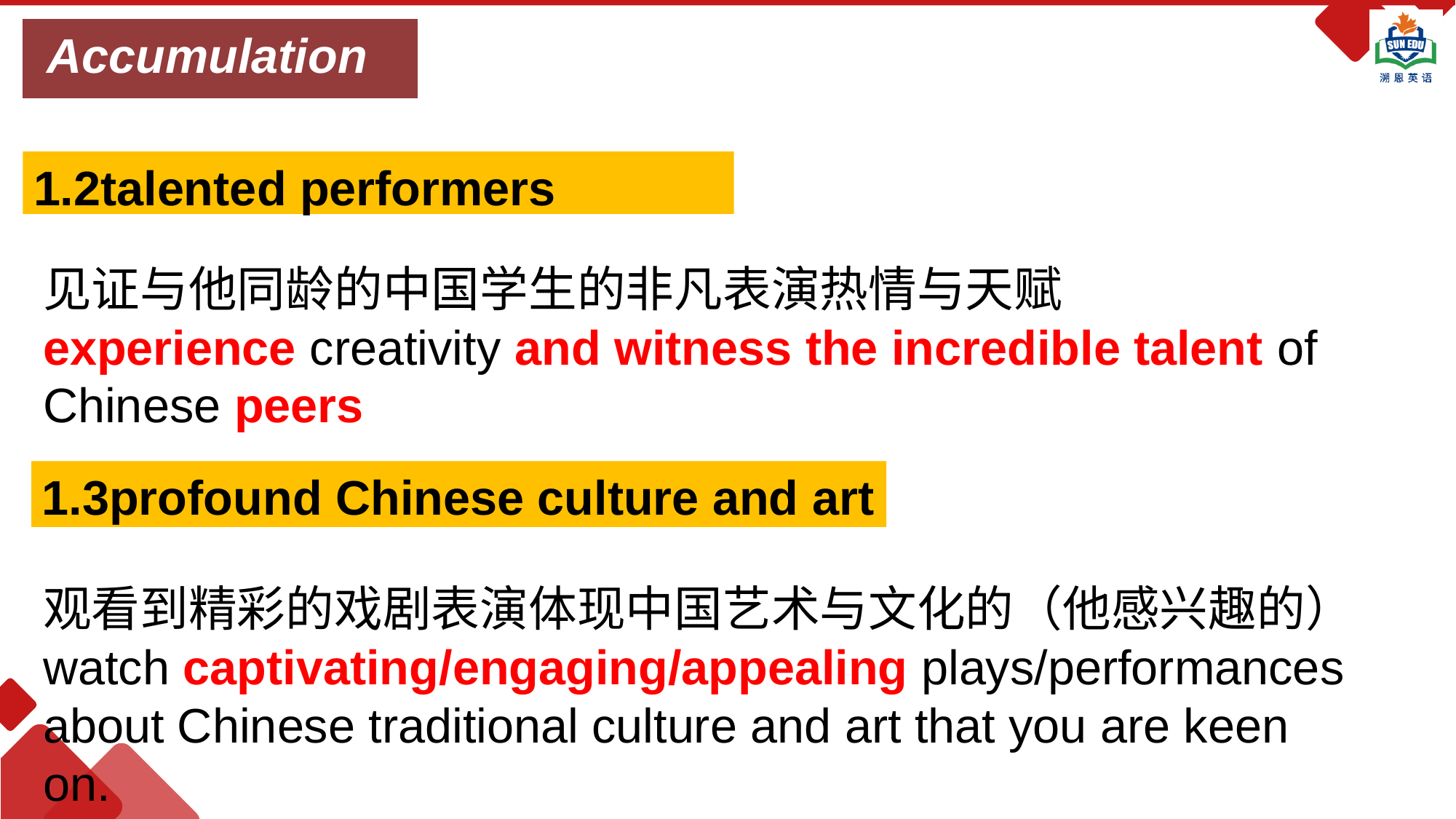

Accumulation
1.2talented performers
见证与他同龄的中国学生的非凡表演热情与天赋
experience creativity and witness the incredible talent of Chinese peers
1.3profound Chinese culture and art
观看到精彩的戏剧表演体现中国艺术与文化的（他感兴趣的）
watch captivating/engaging/appealing plays/performances about Chinese traditional culture and art that you are keen on.